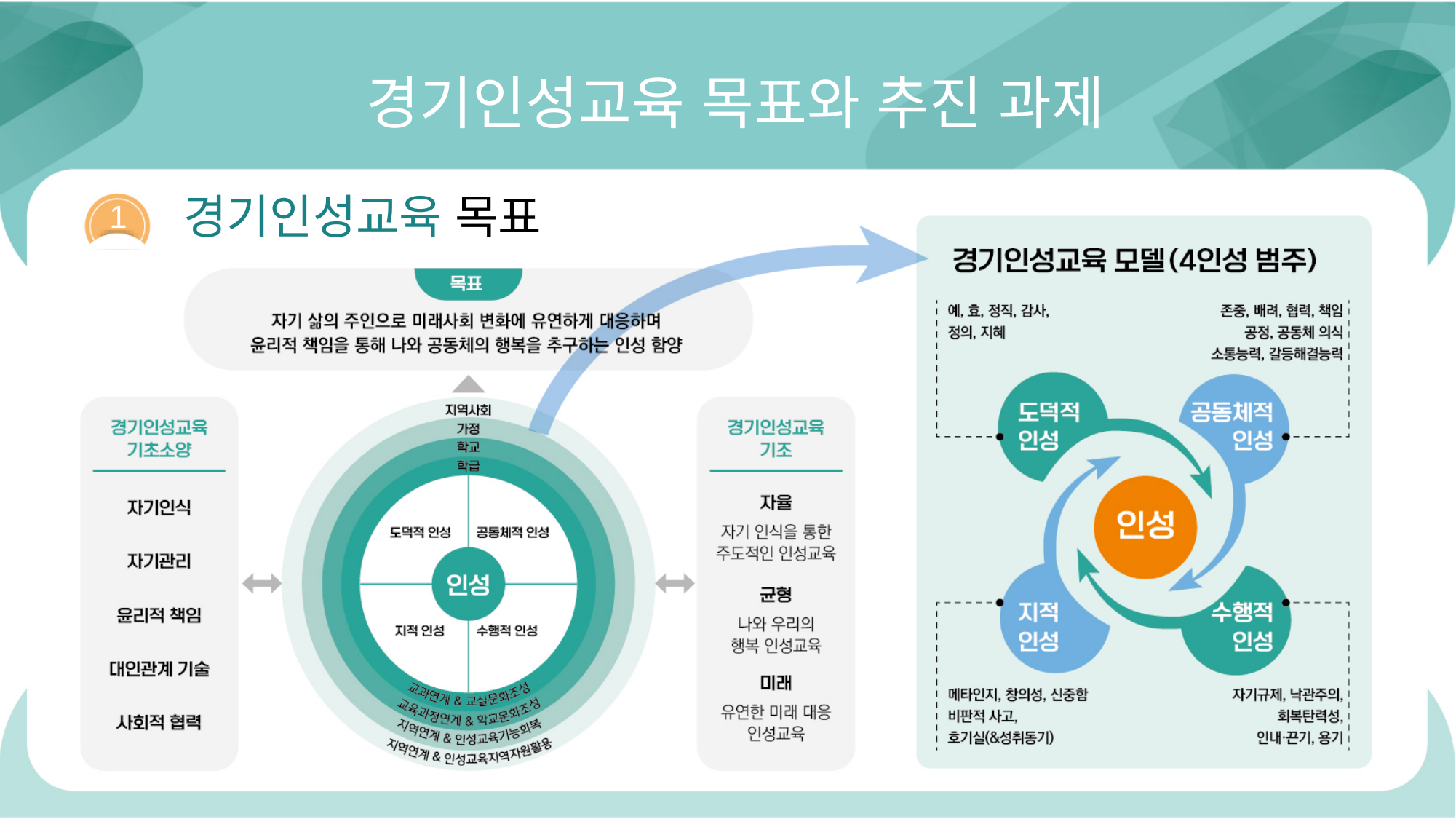

경기인성교육 목표와 추진 과제
경기인성교육 목표
1